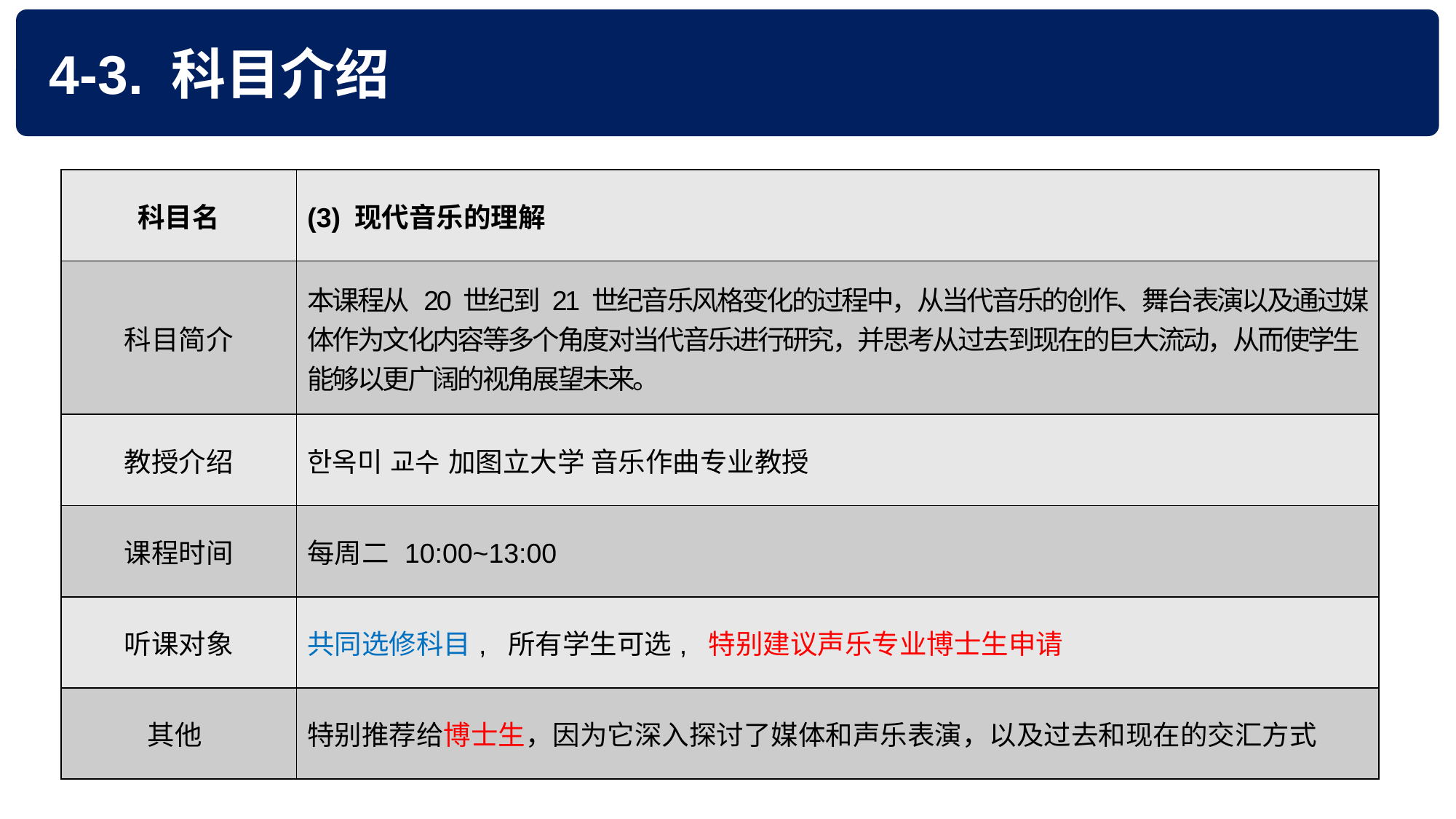

4-3. 科目介绍
| 科目名 | (3) 现代音乐的理解 |
| --- | --- |
| 科目简介 | 本课程从 20 世纪到 21 世纪音乐风格变化的过程中，从当代音乐的创作、舞台表演以及通过媒体作为文化内容等多个角度对当代音乐进行研究，并思考从过去到现在的巨大流动，从而使学生能够以更广阔的视角展望未来。 |
| 教授介绍 | 한옥미 교수 加图立大学 音乐作曲专业教授 |
| 课程时间 | 每周二 10:00~13:00 |
| 听课对象 | 共同选修科目, 所有学生可选, 特别建议声乐专业博士生申请 |
| 其他 | 特别推荐给博士生，因为它深入探讨了媒体和声乐表演，以及过去和现在的交汇方式 |